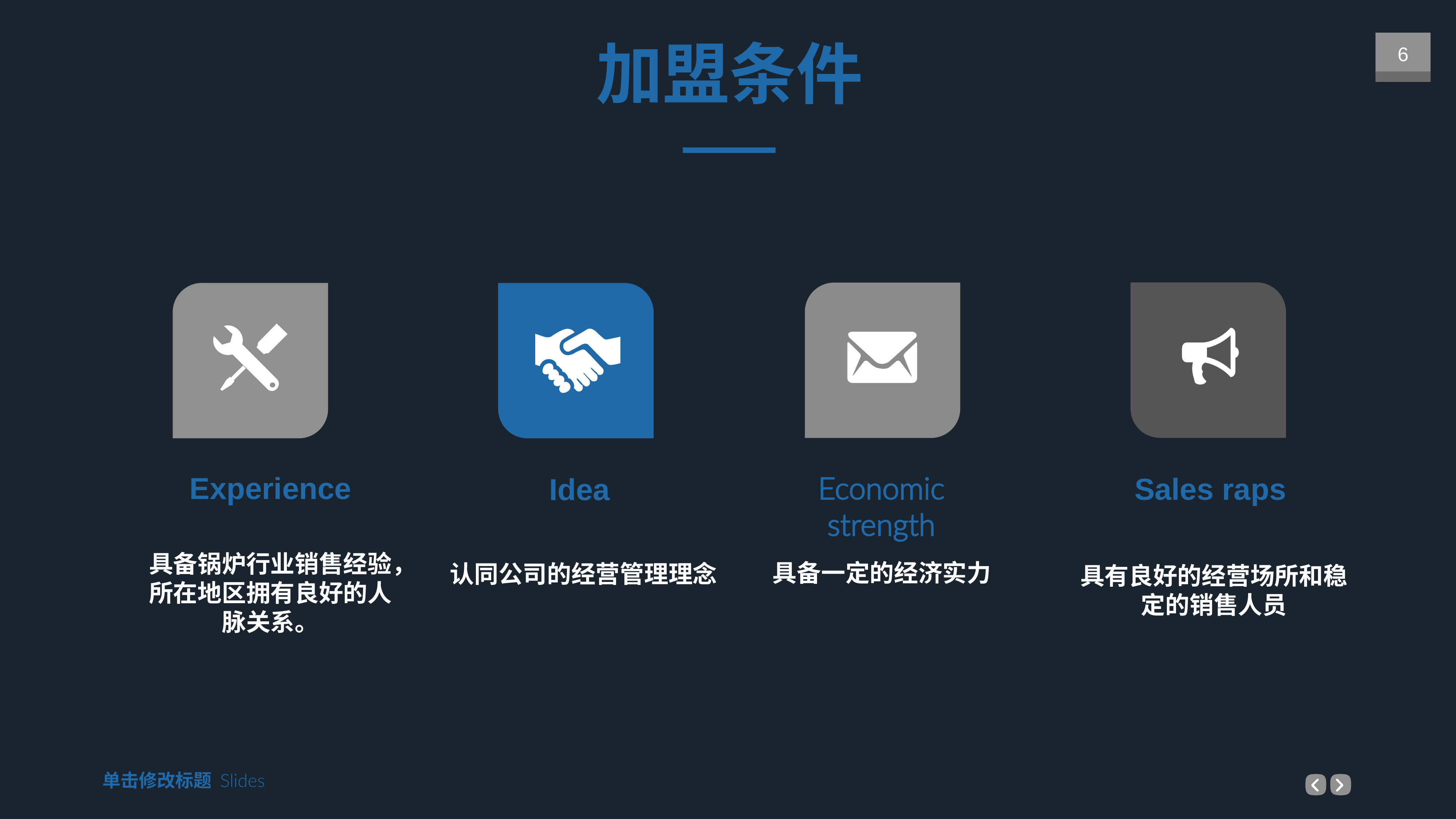

加盟条件

Experience
Economic strength
Sales raps

Idea
具备锅炉行业销售经验，所在地区拥有良好的人脉关系。
具备一定的经济实力
认同公司的经营管理理念
具有良好的经营场所和稳定的销售人员